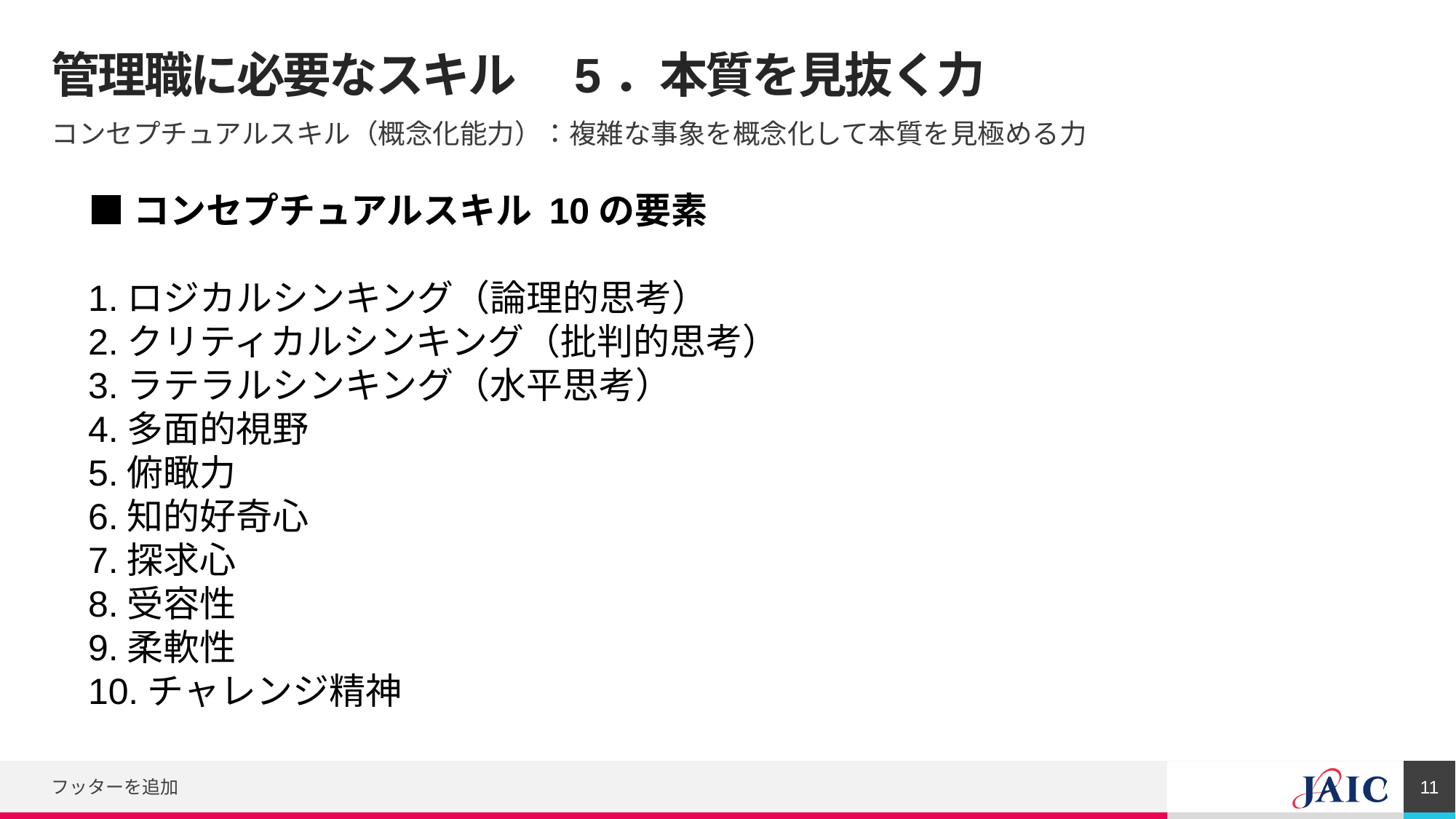

# 管理職に必要なスキル　5．本質を見抜く力
コンセプチュアルスキル（概念化能力）：複雑な事象を概念化して本質を見極める力
■コンセプチュアルスキル 10の要素

1.ロジカルシンキング（論理的思考）
2.クリティカルシンキング（批判的思考）
3.ラテラルシンキング（水平思考）
4.多面的視野
5.俯瞰力
6.知的好奇心
7.探求心
8.受容性
9.柔軟性
10.チャレンジ精神
11
フッターを追加